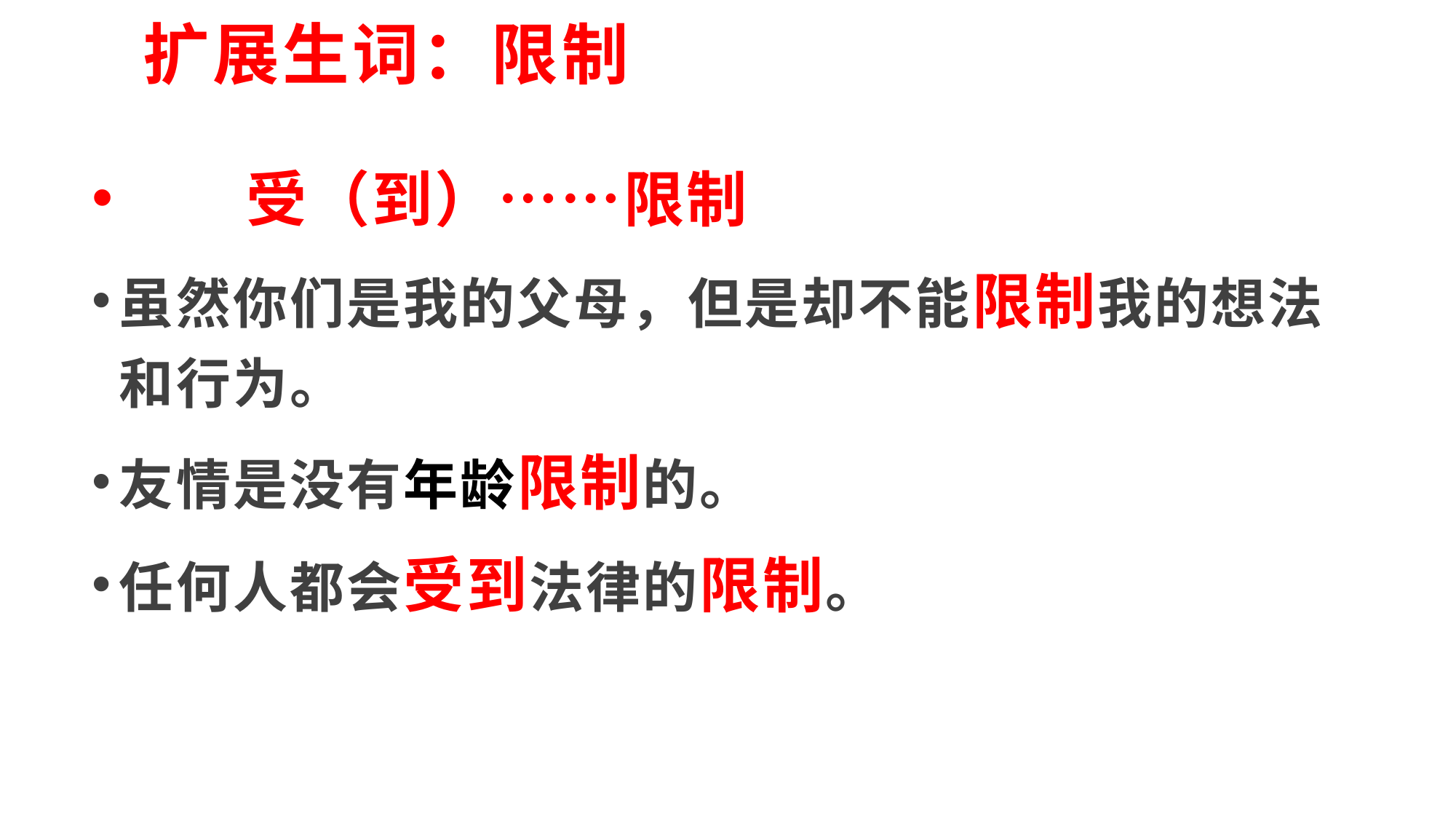

# 扩展生词：限制
       受（到）……限制
虽然你们是我的父母，但是却不能限制我的想法和行为。
友情是没有年龄限制的。
任何人都会受到法律的限制。